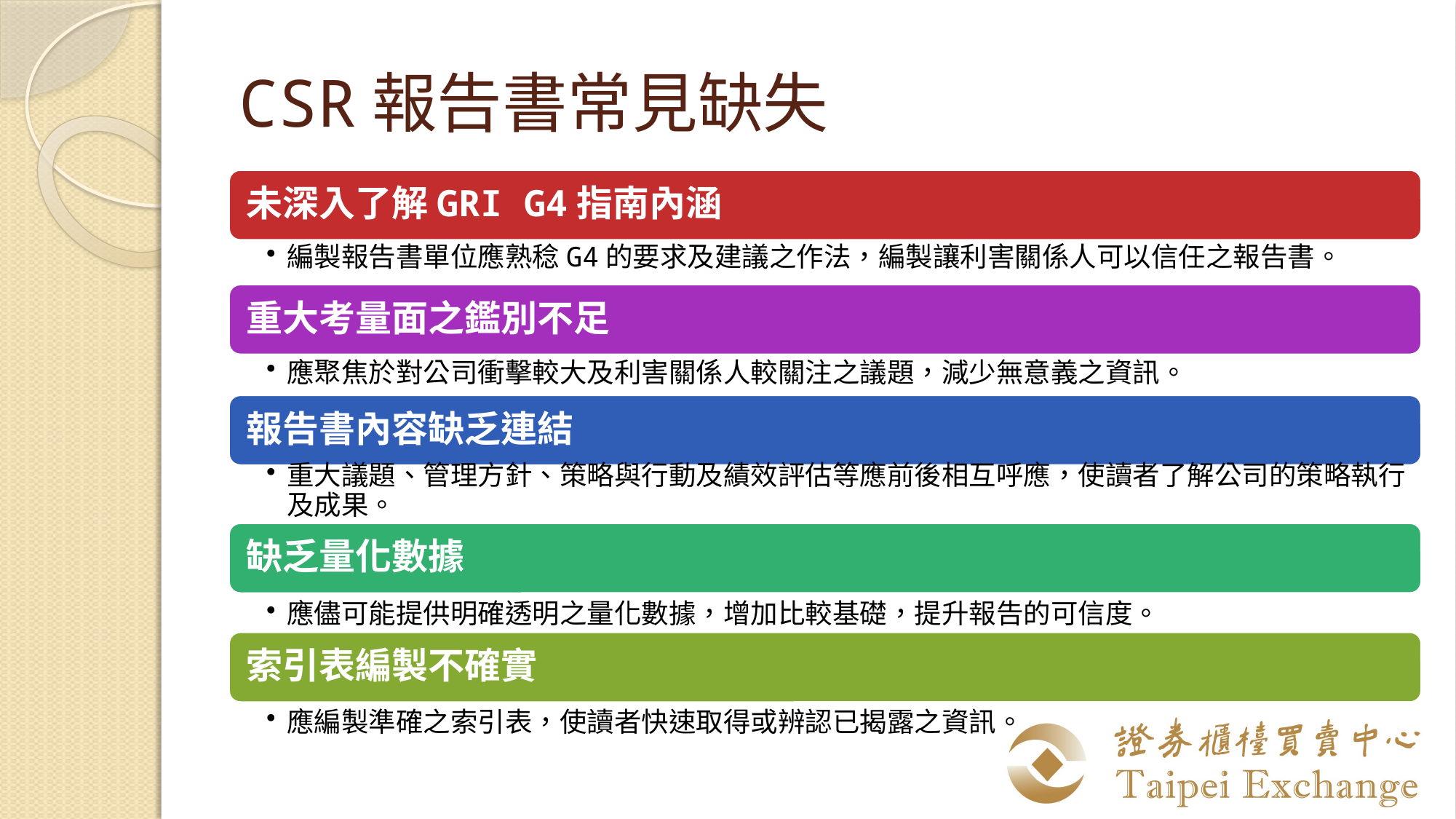

# CSR報告書常見缺失
未深入了解GRI G4指南內涵
編製報告書單位應熟稔G4的要求及建議之作法，編製讓利害關係人可以信任之報告書。
重大考量面之鑑別不足
應聚焦於對公司衝擊較大及利害關係人較關注之議題，減少無意義之資訊。
報告書內容缺乏連結
重大議題、管理方針、策略與行動及績效評估等應前後相互呼應，使讀者了解公司的策略執行及成果。
缺乏量化數據
應儘可能提供明確透明之量化數據，增加比較基礎，提升報告的可信度。
索引表編製不確實
應編製準確之索引表，使讀者快速取得或辨認已揭露之資訊。